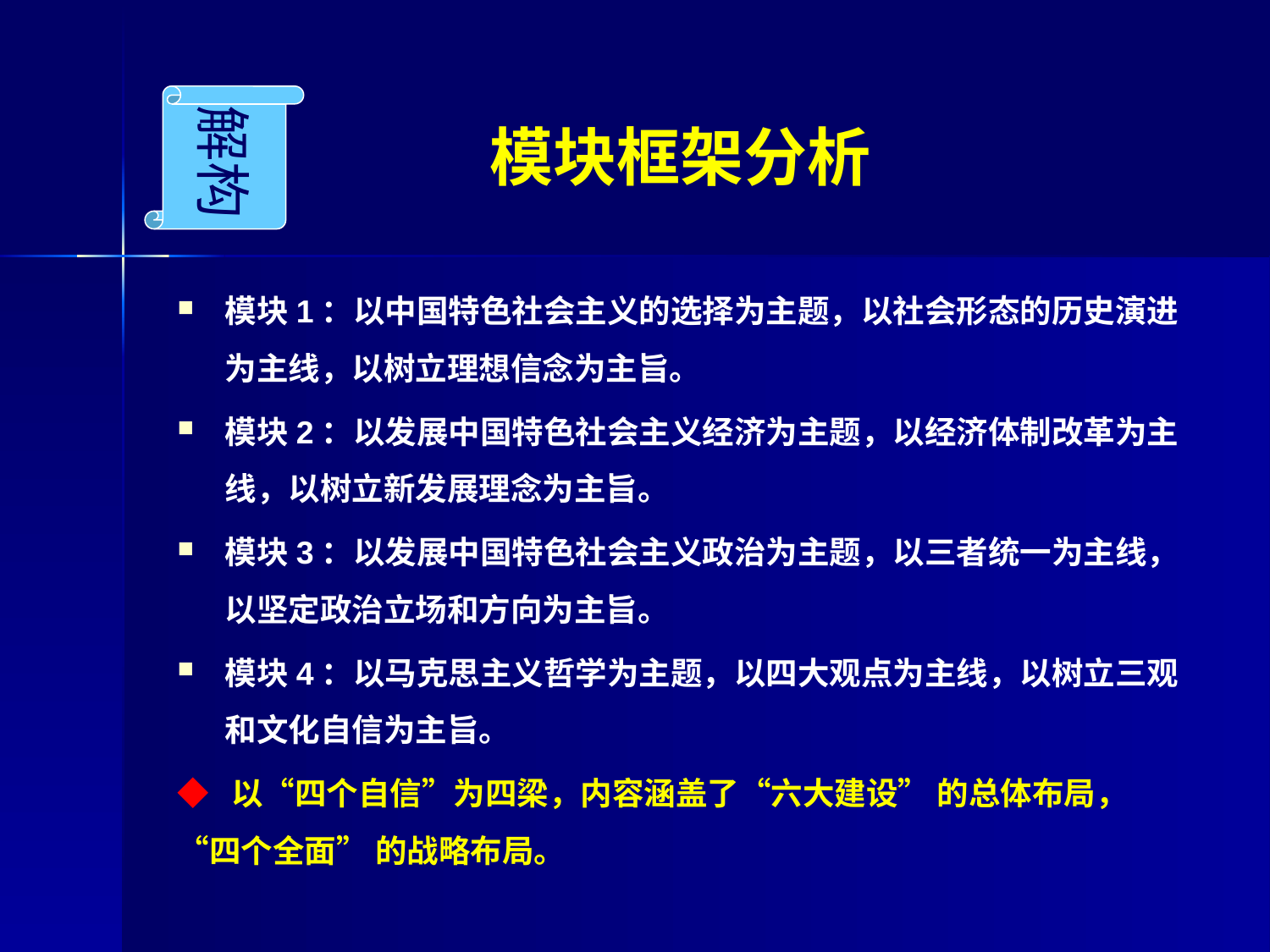

解构
模块框架分析
# 模块1：以中国特色社会主义的选择为主题，以社会形态的历史演进为主线，以树立理想信念为主旨。
模块2：以发展中国特色社会主义经济为主题，以经济体制改革为主线，以树立新发展理念为主旨。
模块3：以发展中国特色社会主义政治为主题，以三者统一为主线，以坚定政治立场和方向为主旨。
模块4：以马克思主义哲学为主题，以四大观点为主线，以树立三观和文化自信为主旨。
◆  以“四个自信”为四梁，内容涵盖了“六大建设” 的总体布局，“四个全面” 的战略布局。